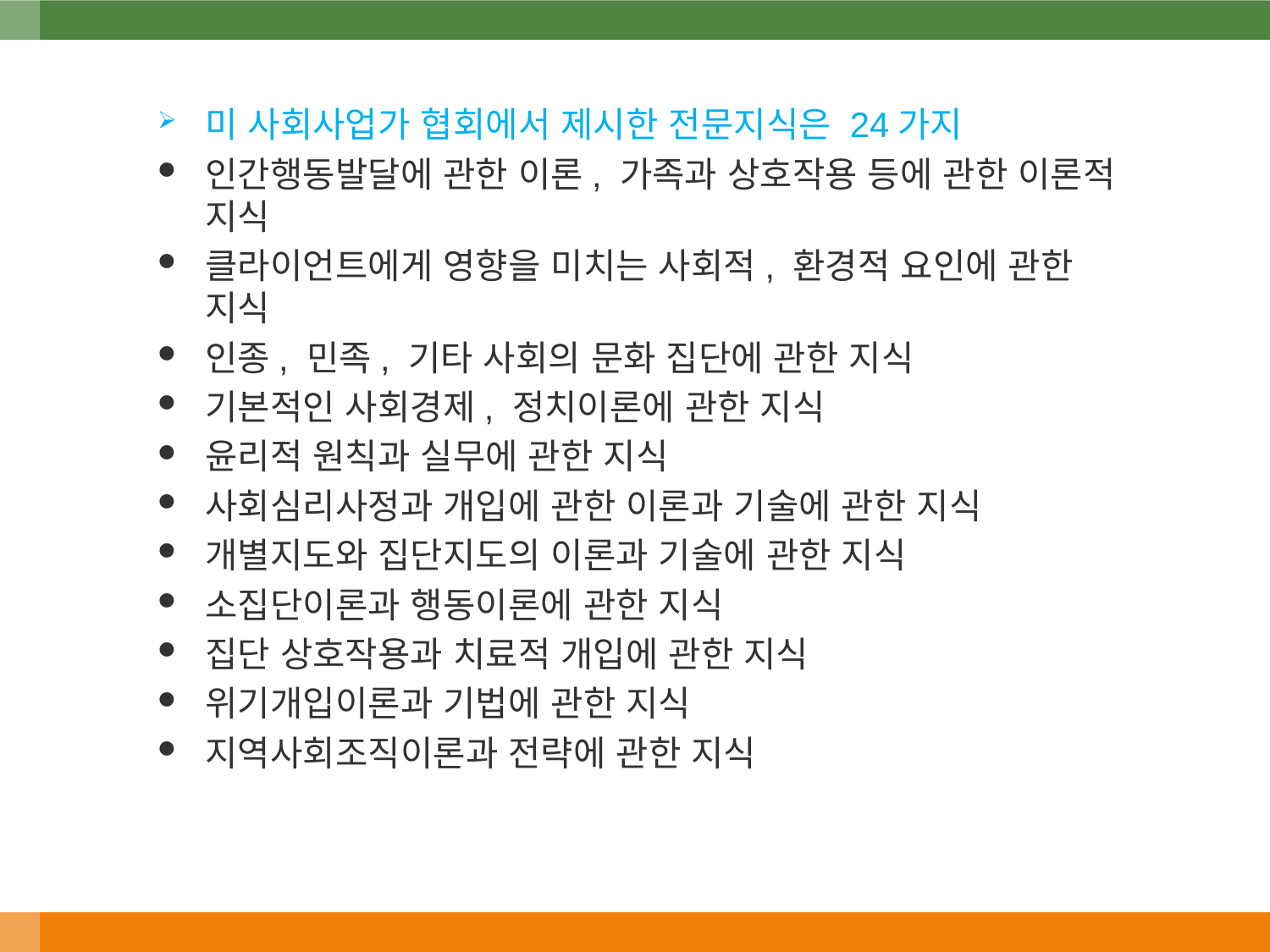

미 사회사업가 협회에서 제시한 전문지식은 24가지
인간행동발달에 관한 이론, 가족과 상호작용 등에 관한 이론적 지식
클라이언트에게 영향을 미치는 사회적, 환경적 요인에 관한 지식
인종, 민족, 기타 사회의 문화 집단에 관한 지식
기본적인 사회경제, 정치이론에 관한 지식
윤리적 원칙과 실무에 관한 지식
사회심리사정과 개입에 관한 이론과 기술에 관한 지식
개별지도와 집단지도의 이론과 기술에 관한 지식
소집단이론과 행동이론에 관한 지식
집단 상호작용과 치료적 개입에 관한 지식
위기개입이론과 기법에 관한 지식
지역사회조직이론과 전략에 관한 지식